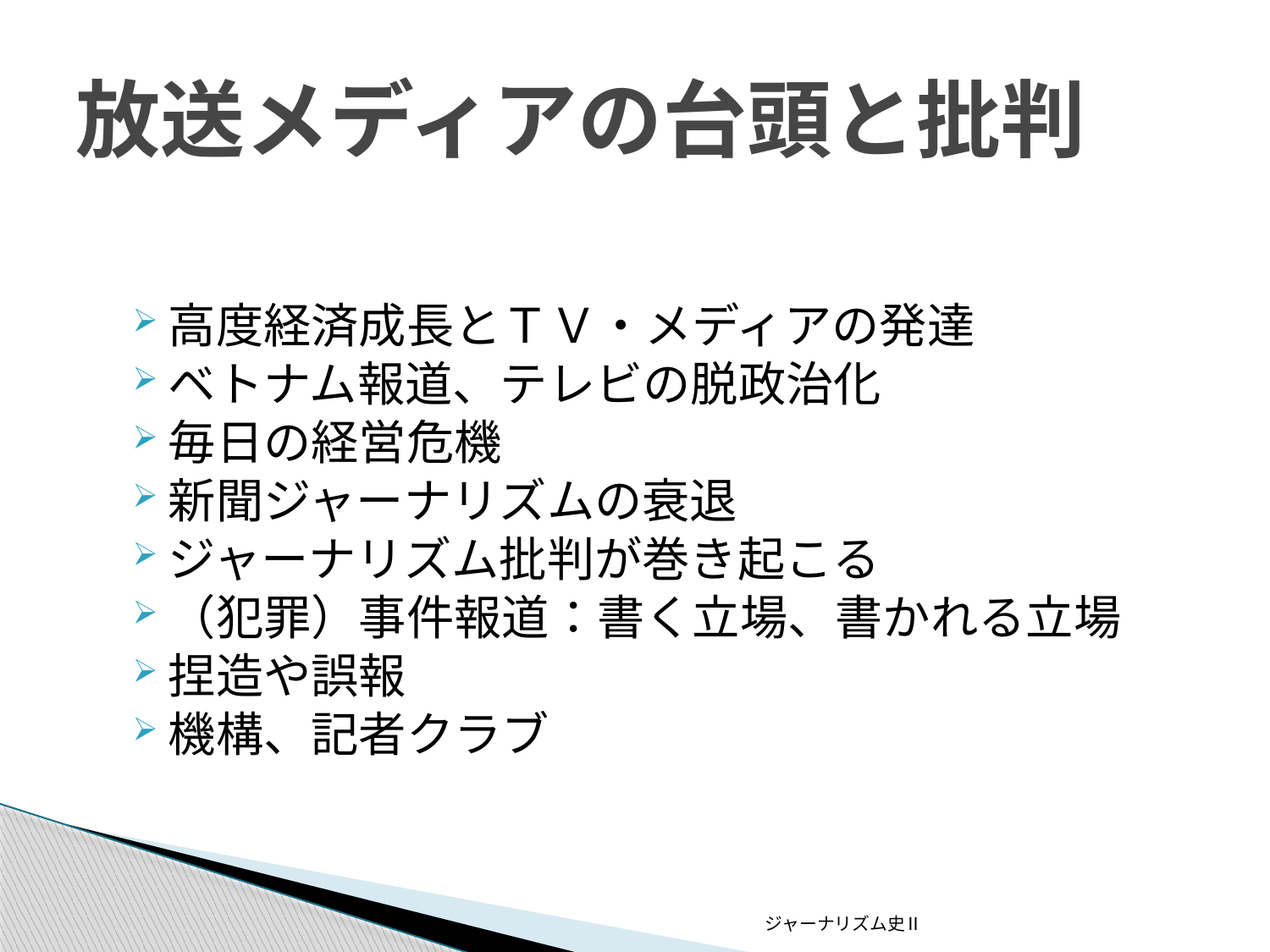

# 放送メディアの台頭と批判
高度経済成長とＴＶ・メディアの発達
ベトナム報道、テレビの脱政治化
毎日の経営危機
新聞ジャーナリズムの衰退
ジャーナリズム批判が巻き起こる
（犯罪）事件報道：書く立場、書かれる立場
捏造や誤報
機構、記者クラブ
ジャーナリズム史Ⅱ